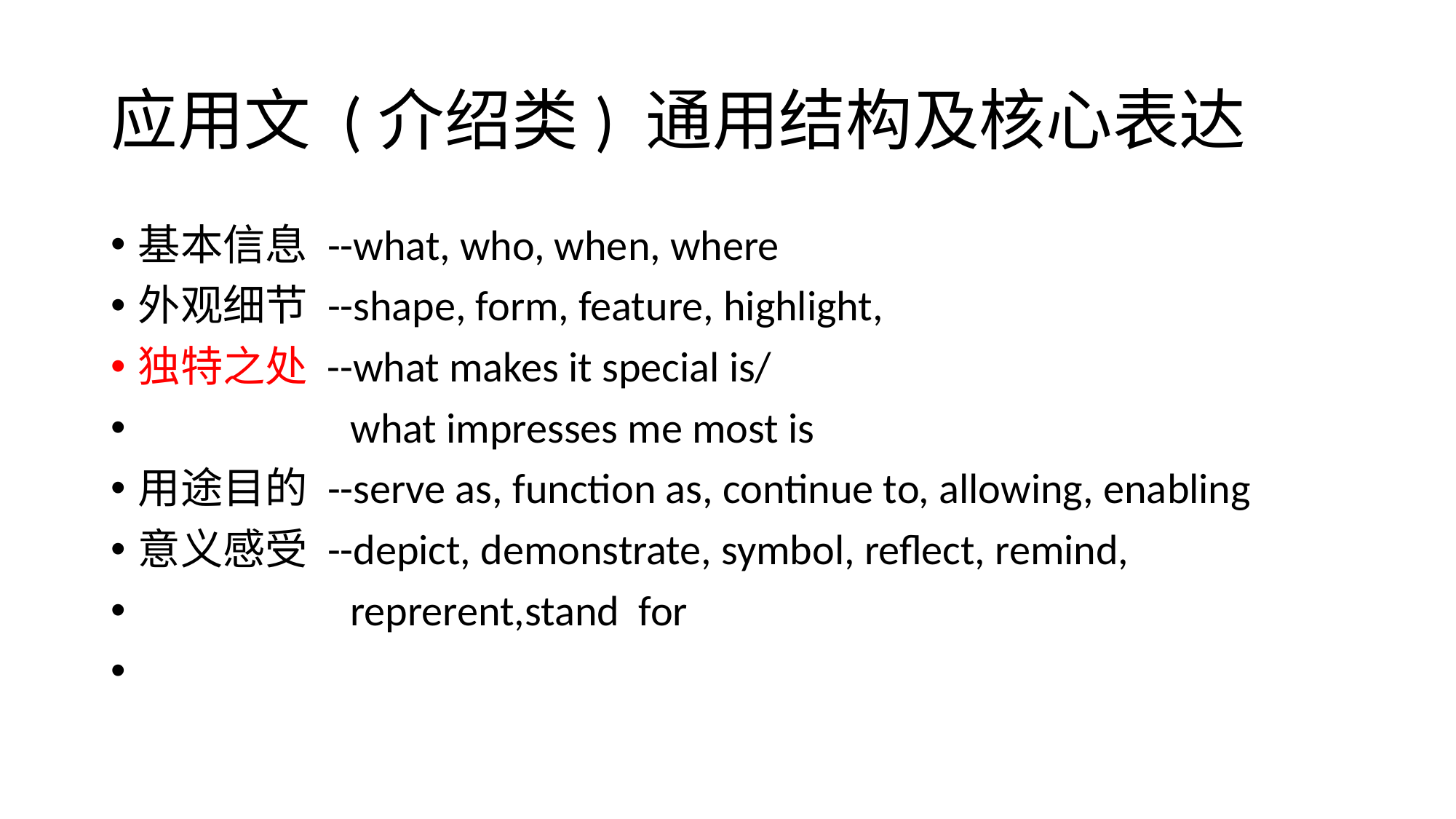

# 应用文 (介绍类) 通用结构及核心表达
基本信息 --what, who, when, where
外观细节 --shape, form, feature, highlight,
独特之处 --what makes it special is/
                      what impresses me most is
用途目的 --serve as, function as, continue to, allowing, enabling
意义感受 --depict, demonstrate, symbol, reflect, remind,
                      reprerent,stand  for